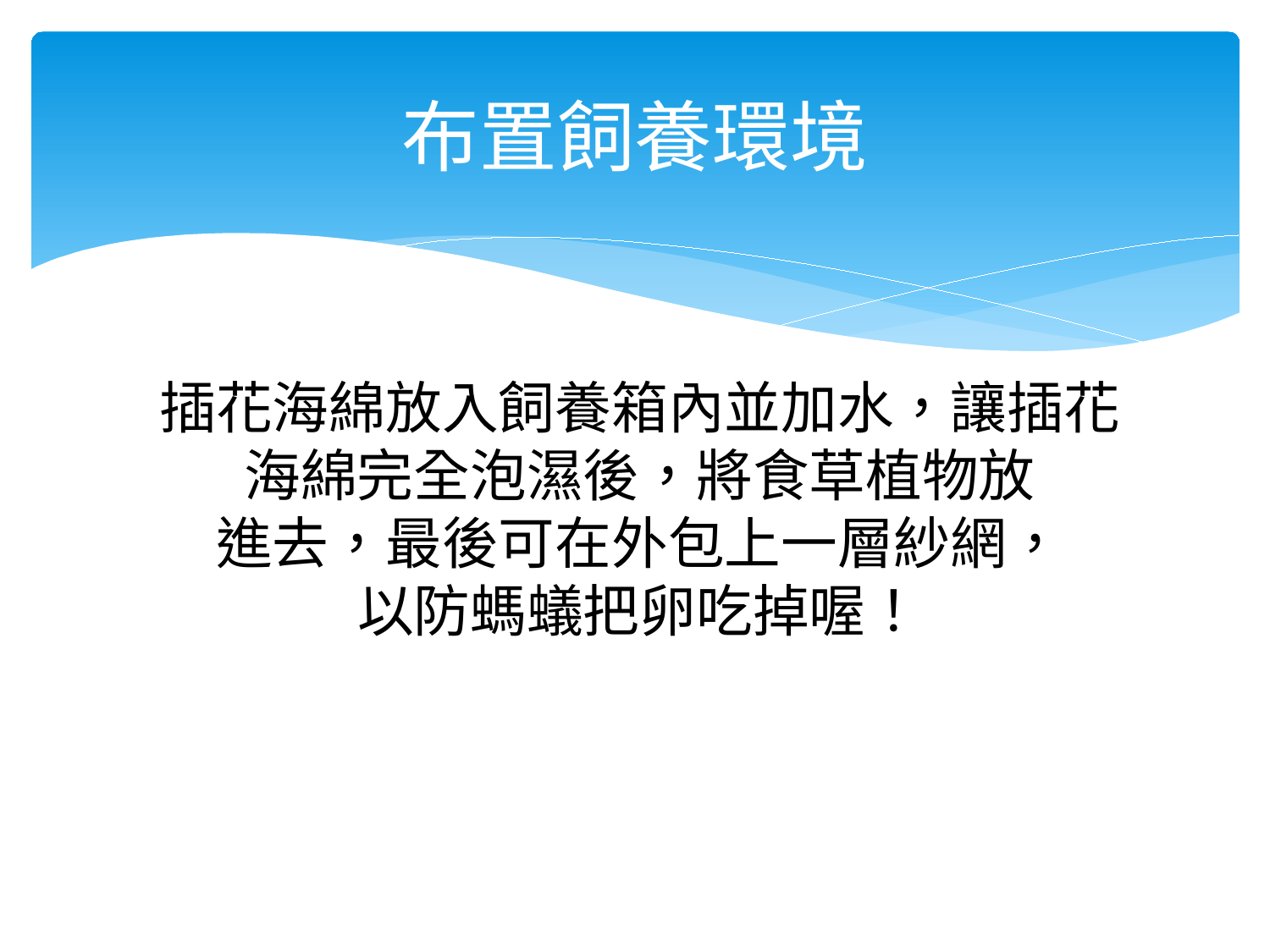

# 布置飼養環境
插花海綿放入飼養箱內並加水，讓插花海綿完全泡濕後，將食草植物放
進去，最後可在外包上一層紗網，
以防螞蟻把卵吃掉喔！